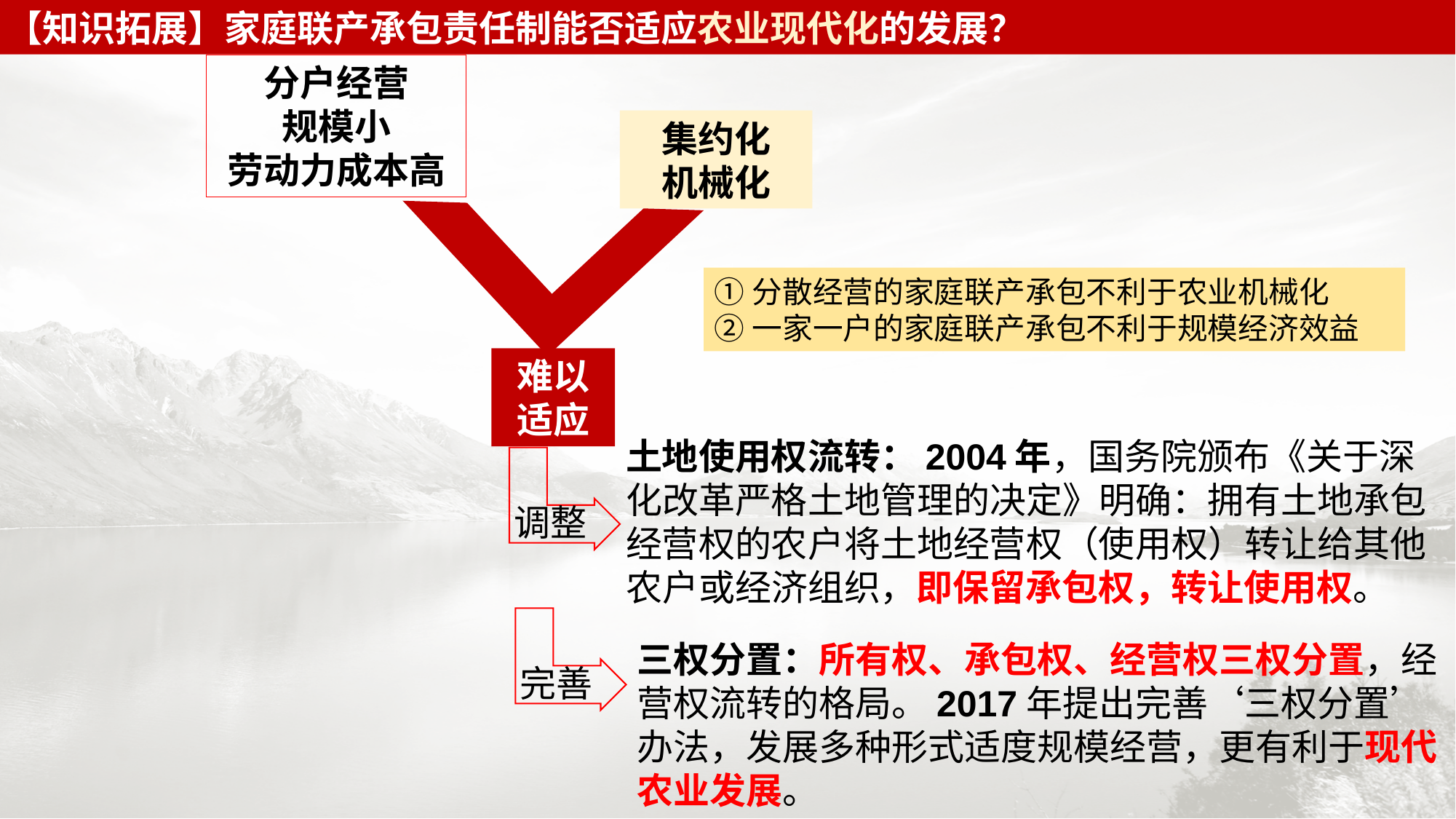

【知识拓展】家庭联产承包责任制能否适应农业现代化的发展？
分户经营
规模小
劳动力成本高

集约化
机械化
①分散经营的家庭联产承包不利于农业机械化
②一家一户的家庭联产承包不利于规模经济效益
难以
适应
土地使用权流转：2004年，国务院颁布《关于深化改革严格土地管理的决定》明确：拥有土地承包经营权的农户将土地经营权（使用权）转让给其他农户或经济组织，即保留承包权，转让使用权。

调整

完善
三权分置：所有权、承包权、经营权三权分置，经营权流转的格局。2017年提出完善‘三权分置’办法，发展多种形式适度规模经营，更有利于现代农业发展。